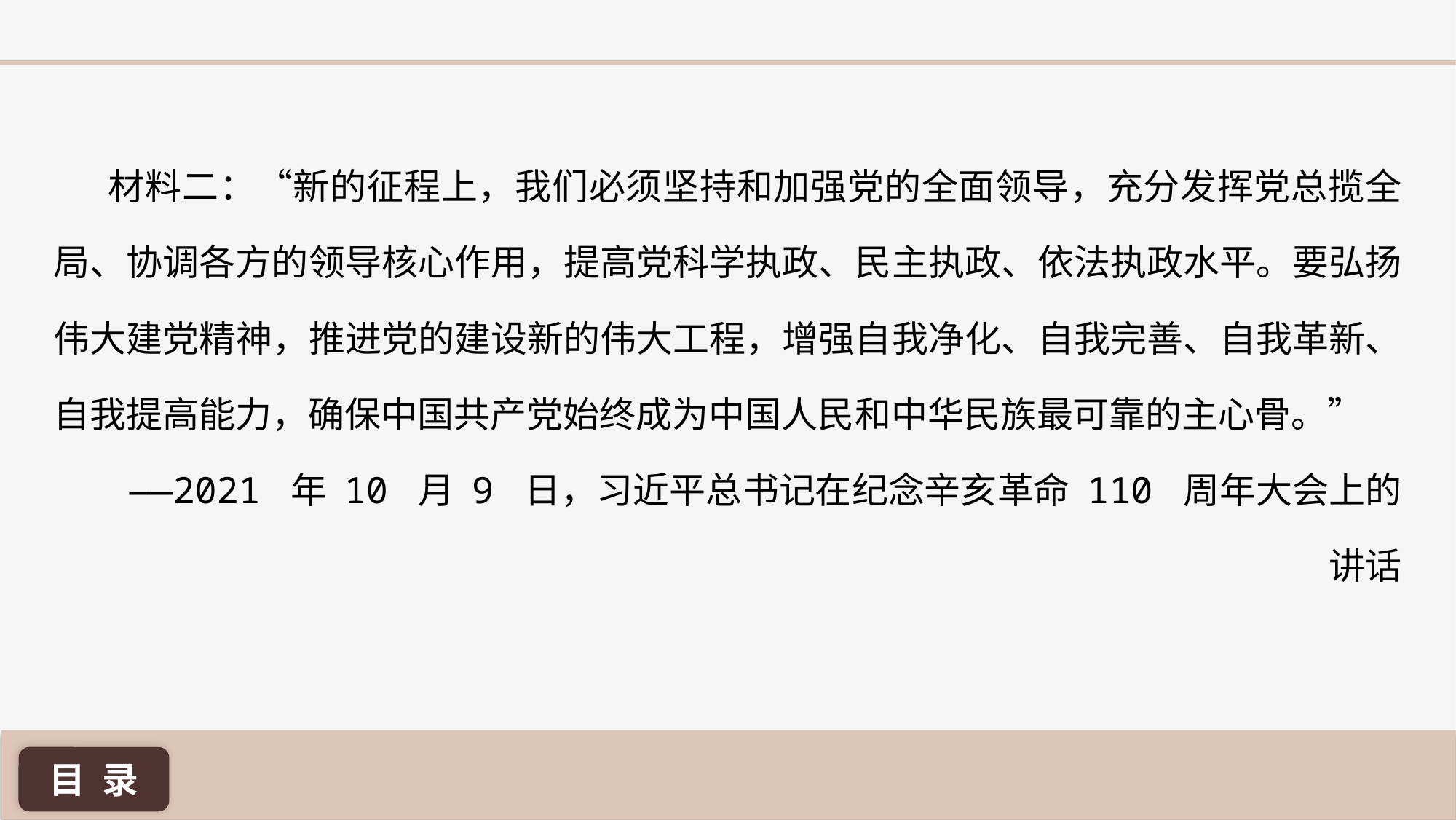

材料二：“新的征程上，我们必须坚持和加强党的全面领导，充分发挥党总揽全局、协调各方的领导核心作用，提高党科学执政、民主执政、依法执政水平。要弘扬伟大建党精神，推进党的建设新的伟大工程，增强自我净化、自我完善、自我革新、自我提高能力，确保中国共产党始终成为中国人民和中华民族最可靠的主心骨。”
——2021 年 10 月 9 日，习近平总书记在纪念辛亥革命 110 周年大会上的讲话